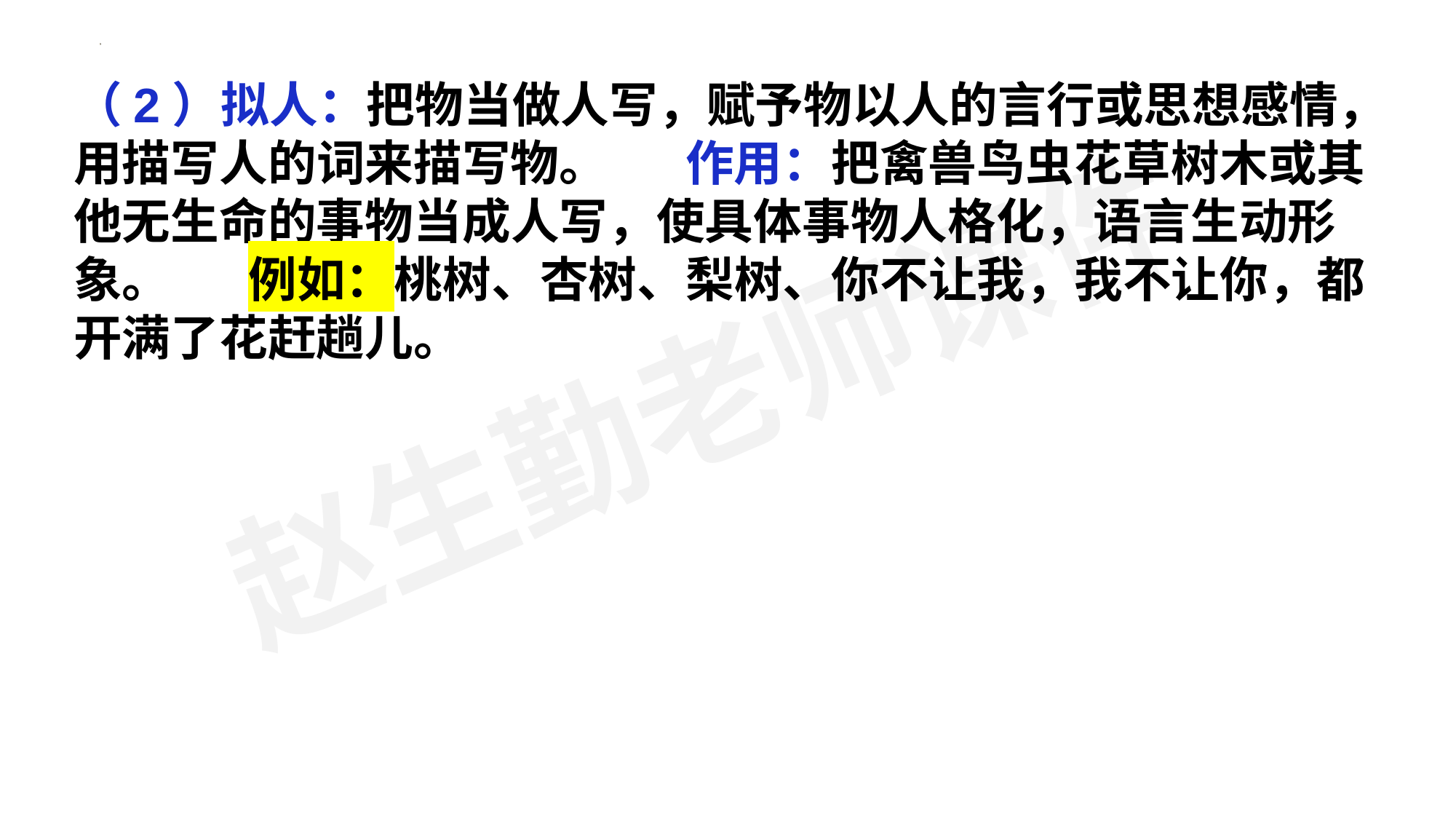

（2）拟人：把物当做人写，赋予物以人的言行或思想感情，用描写人的词来描写物。       作用：把禽兽鸟虫花草树木或其他无生命的事物当成人写，使具体事物人格化，语言生动形象。       例如：桃树、杏树、梨树、你不让我，我不让你，都开满了花赶趟儿。